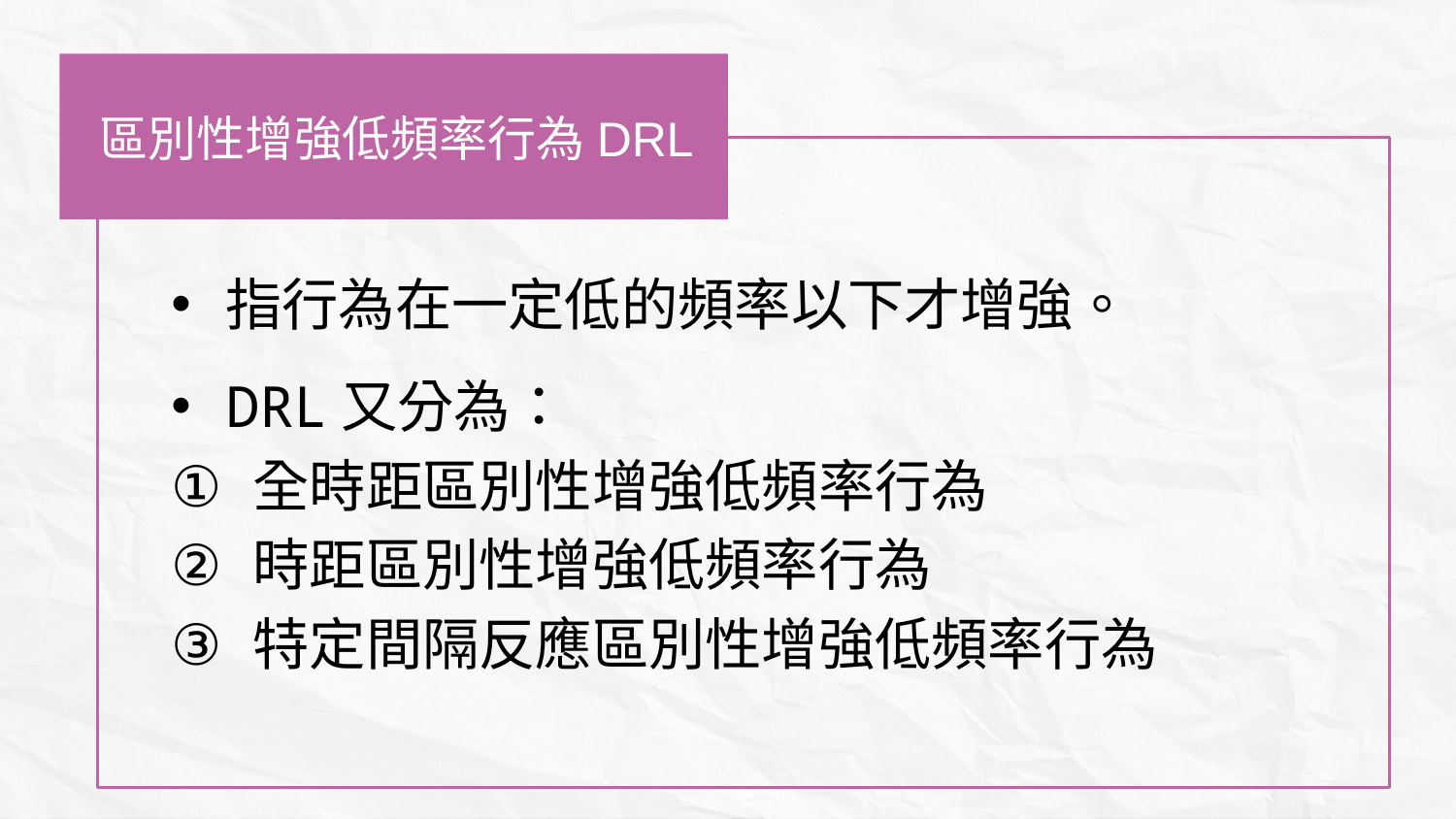

區別性增強低頻率行為DRL

指行為在一定低的頻率以下才增強。

DRL又分為：
全時距區別性增強低頻率行為
時距區別性增強低頻率行為
特定間隔反應區別性增強低頻率行為